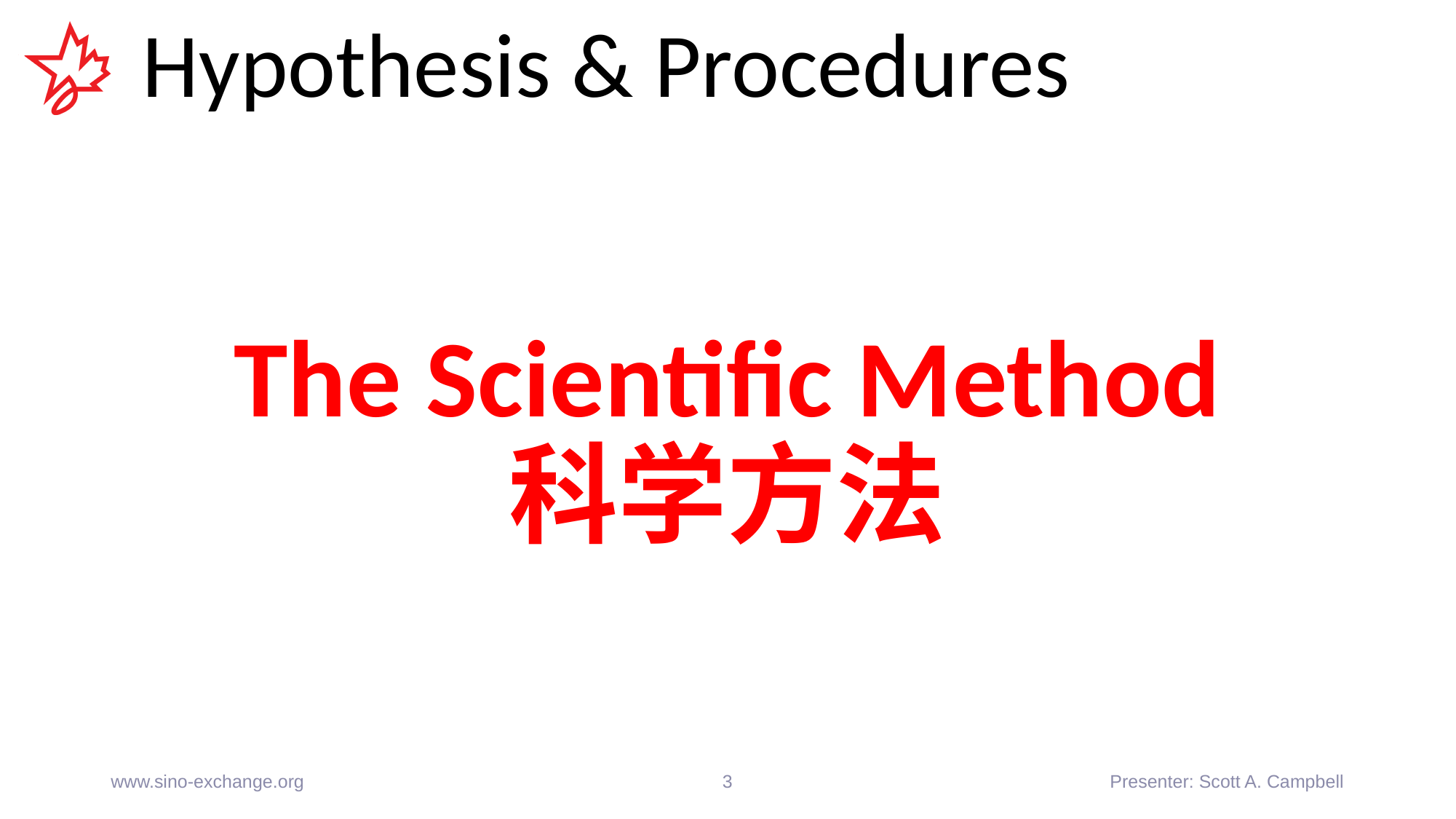

# Hypothesis & Procedures
The Scientific Method
科学方法
www.sino-exchange.org
3
Presenter: Scott A. Campbell